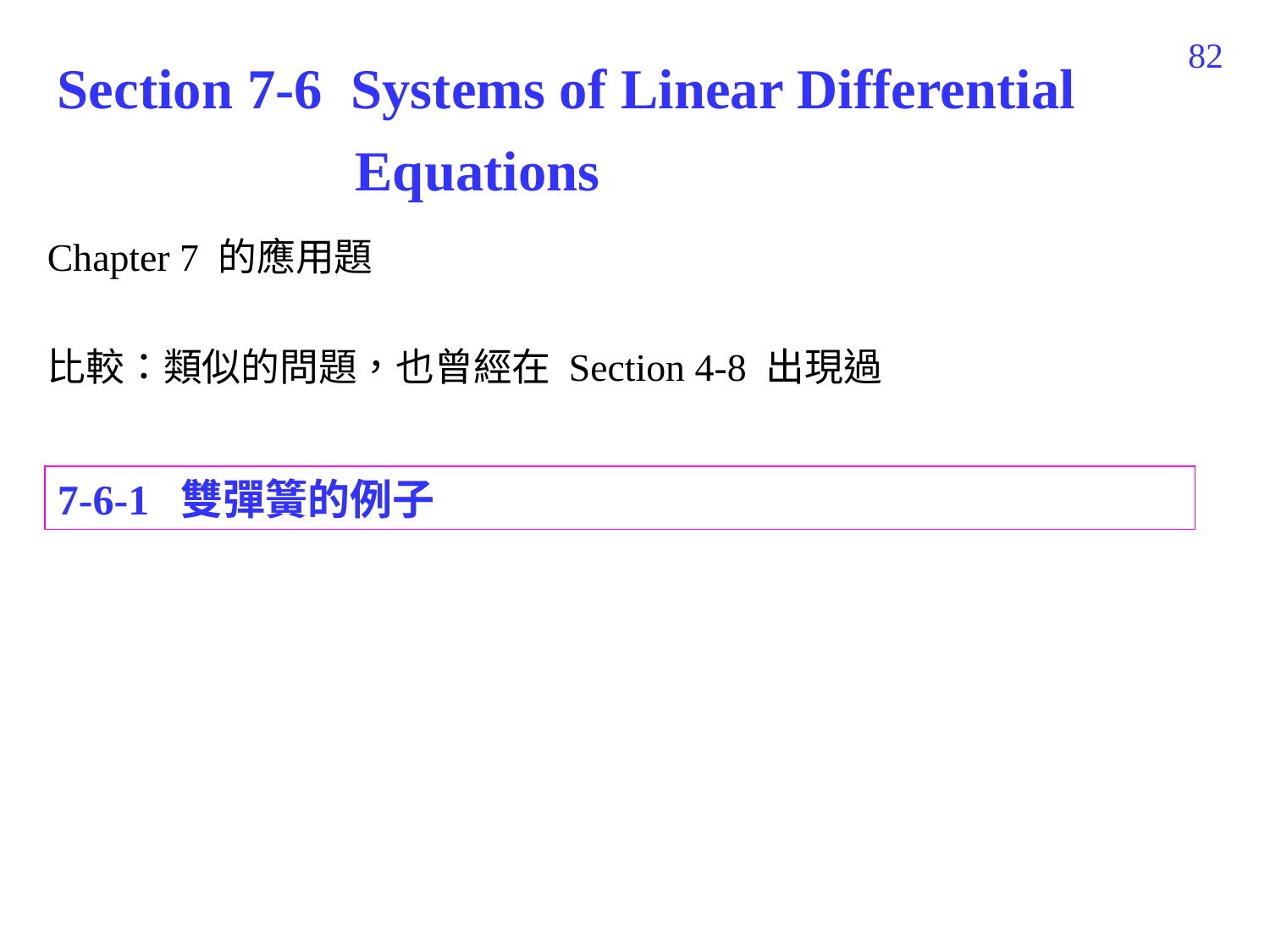

82
Section 7-6  Systems of Linear Differential
                     Equations
Chapter 7 的應用題
比較：類似的問題，也曾經在 Section 4-8 出現過
7-6-1  雙彈簧的例子